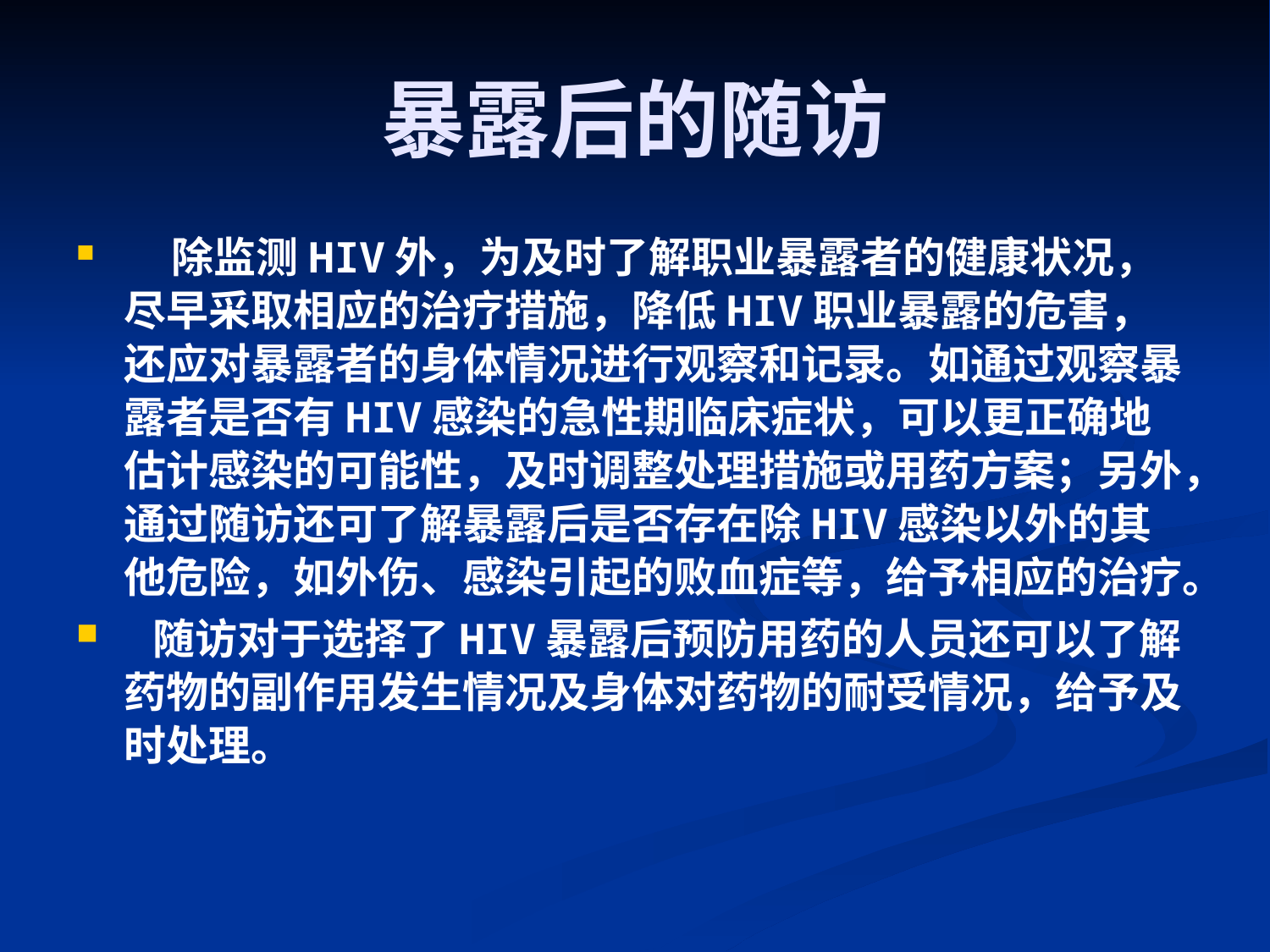

# 暴露后的随访
     除监测HIV外，为及时了解职业暴露者的健康状况，尽早采取相应的治疗措施，降低HIV职业暴露的危害，还应对暴露者的身体情况进行观察和记录。如通过观察暴露者是否有HIV感染的急性期临床症状，可以更正确地估计感染的可能性，及时调整处理措施或用药方案；另外，通过随访还可了解暴露后是否存在除HIV感染以外的其他危险，如外伤、感染引起的败血症等，给予相应的治疗。
  随访对于选择了HIV暴露后预防用药的人员还可以了解药物的副作用发生情况及身体对药物的耐受情况，给予及时处理。